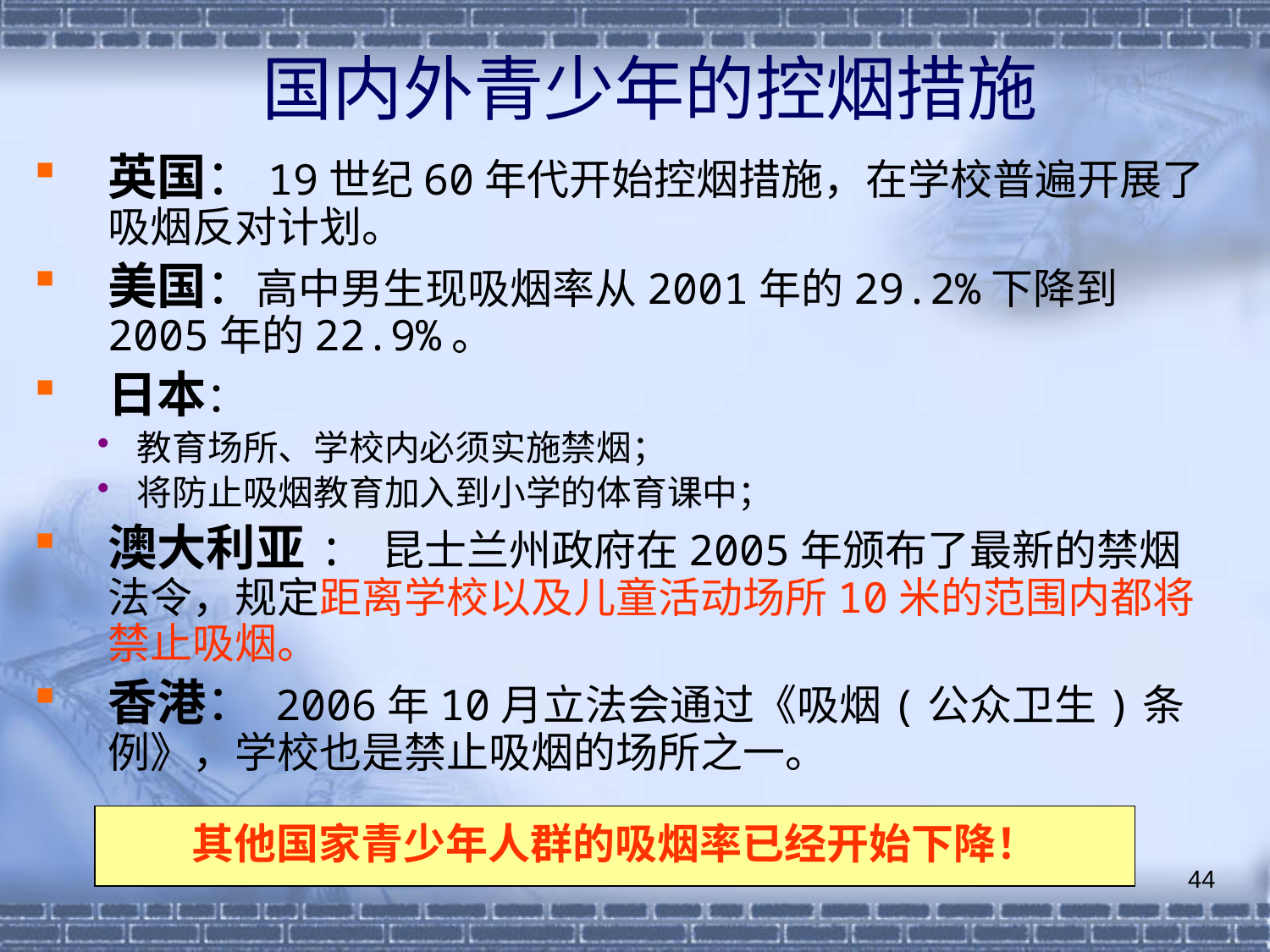

国内外青少年的控烟措施
英国：19世纪60年代开始控烟措施，在学校普遍开展了吸烟反对计划。
美国：高中男生现吸烟率从2001年的29.2%下降到2005年的22.9%。
日本：
教育场所、学校内必须实施禁烟；
将防止吸烟教育加入到小学的体育课中；
澳大利亚: 昆士兰州政府在2005年颁布了最新的禁烟法令，规定距离学校以及儿童活动场所10米的范围内都将禁止吸烟。
香港： 2006年10月立法会通过《吸烟(公众卫生)条例》，学校也是禁止吸烟的场所之一。

其他国家青少年人群的吸烟率已经开始下降！
44